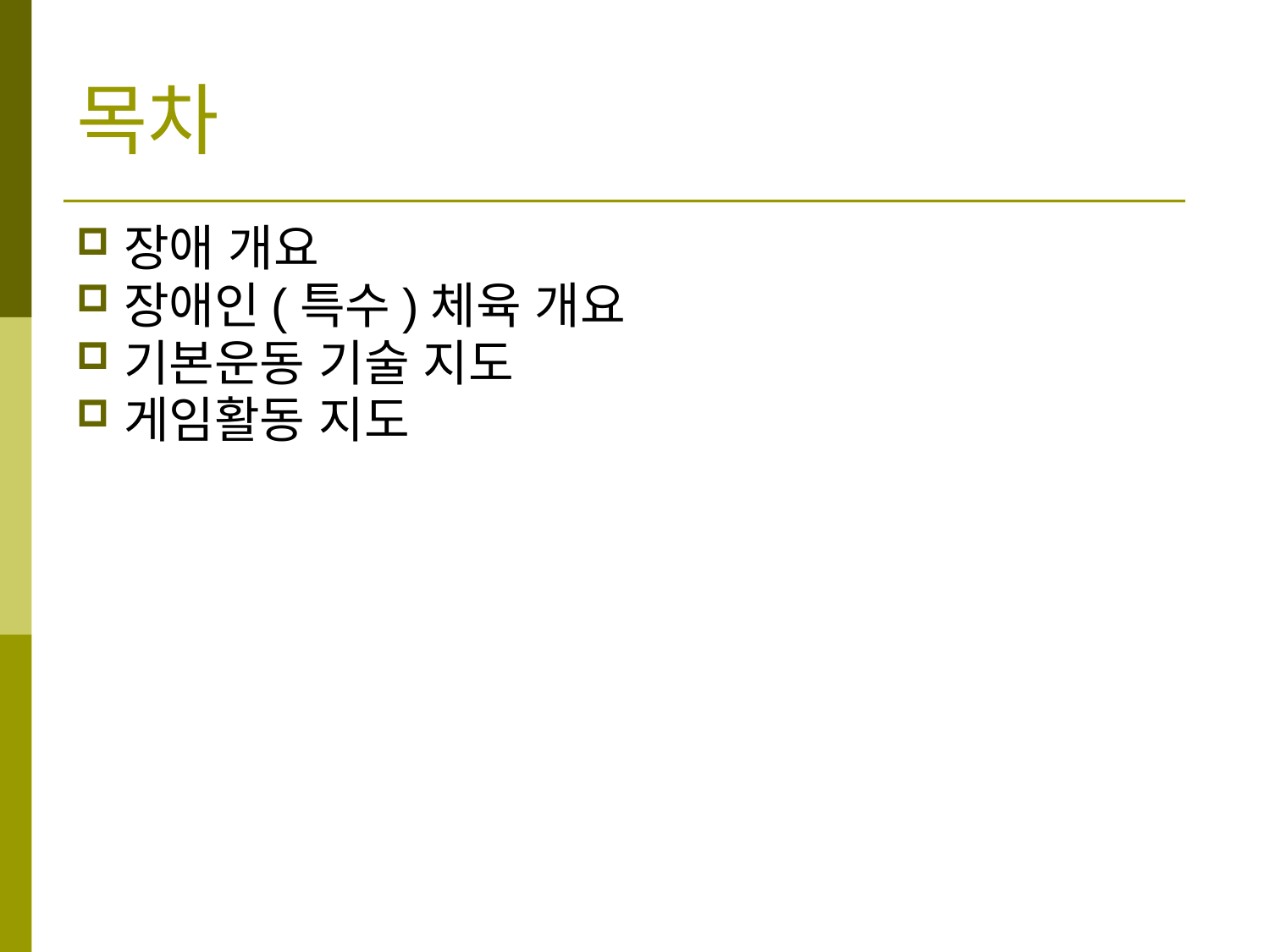

목차
장애 개요
장애인(특수)체육 개요
기본운동 기술 지도
게임활동 지도